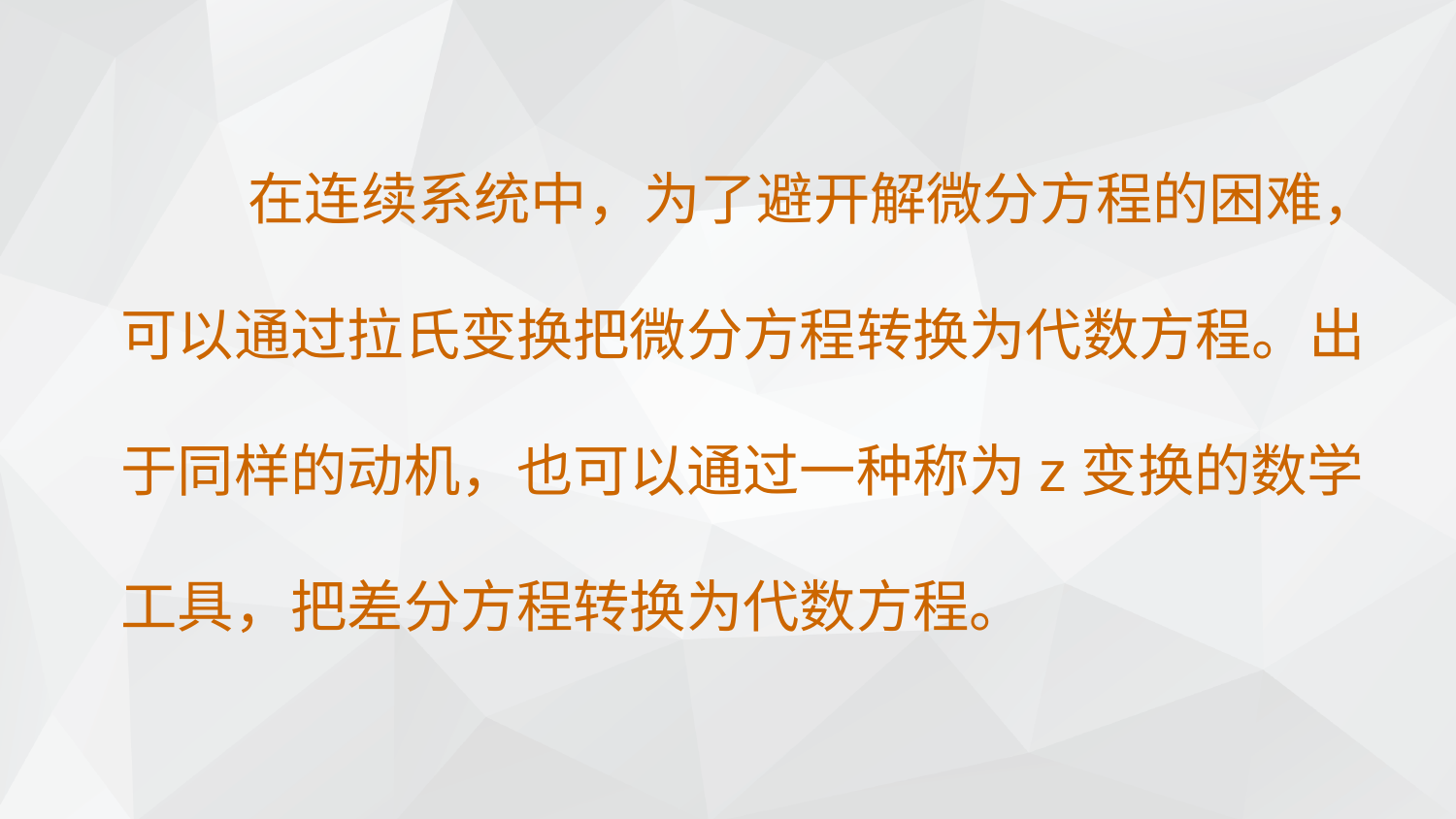

在连续系统中，为了避开解微分方程的困难，可以通过拉氏变换把微分方程转换为代数方程。出于同样的动机，也可以通过一种称为z变换的数学工具，把差分方程转换为代数方程。